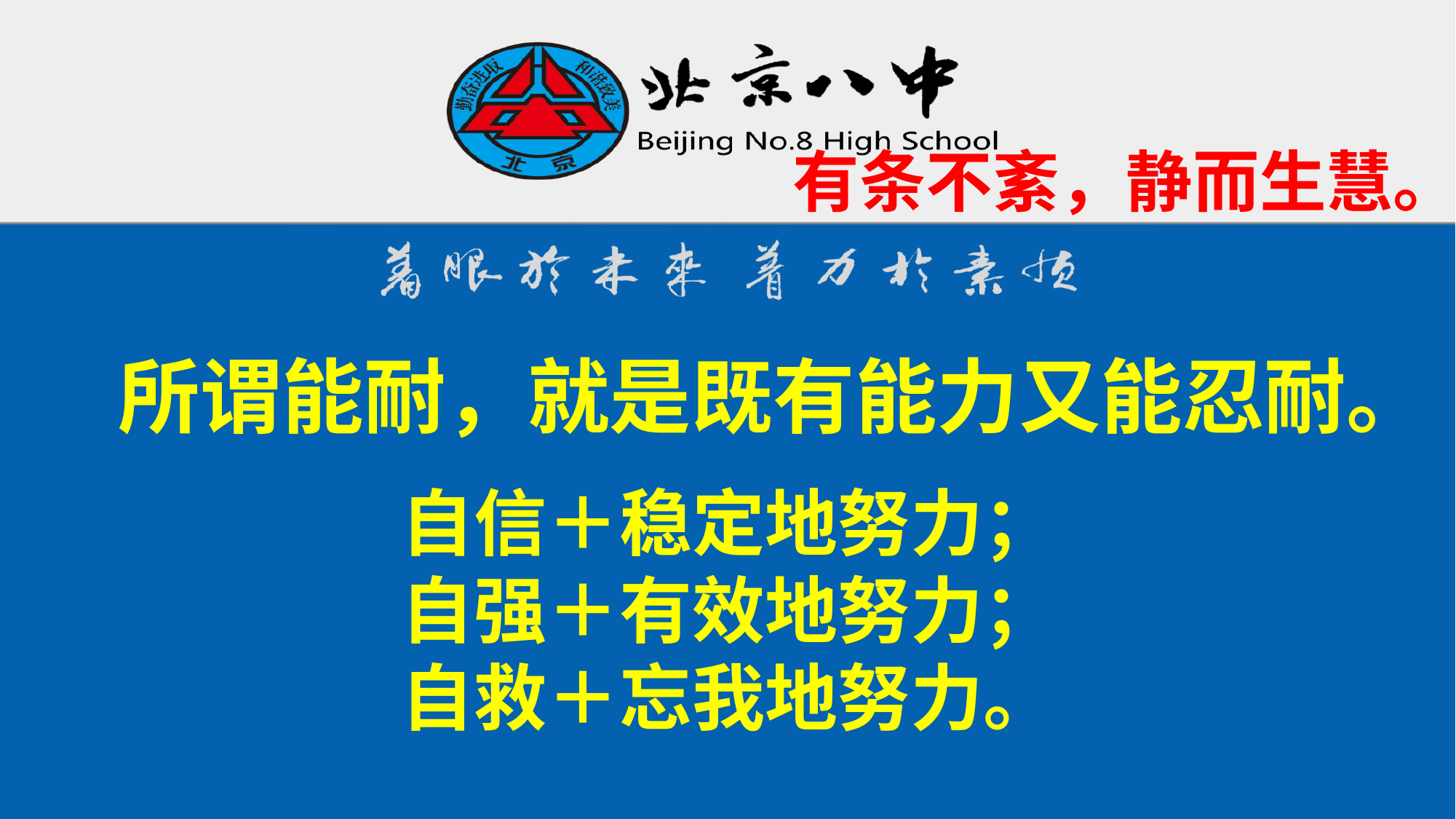

有条不紊，静而生慧。
所谓能耐，就是既有能力又能忍耐。
自信＋稳定地努力；
自强＋有效地努力；
自救＋忘我地努力。